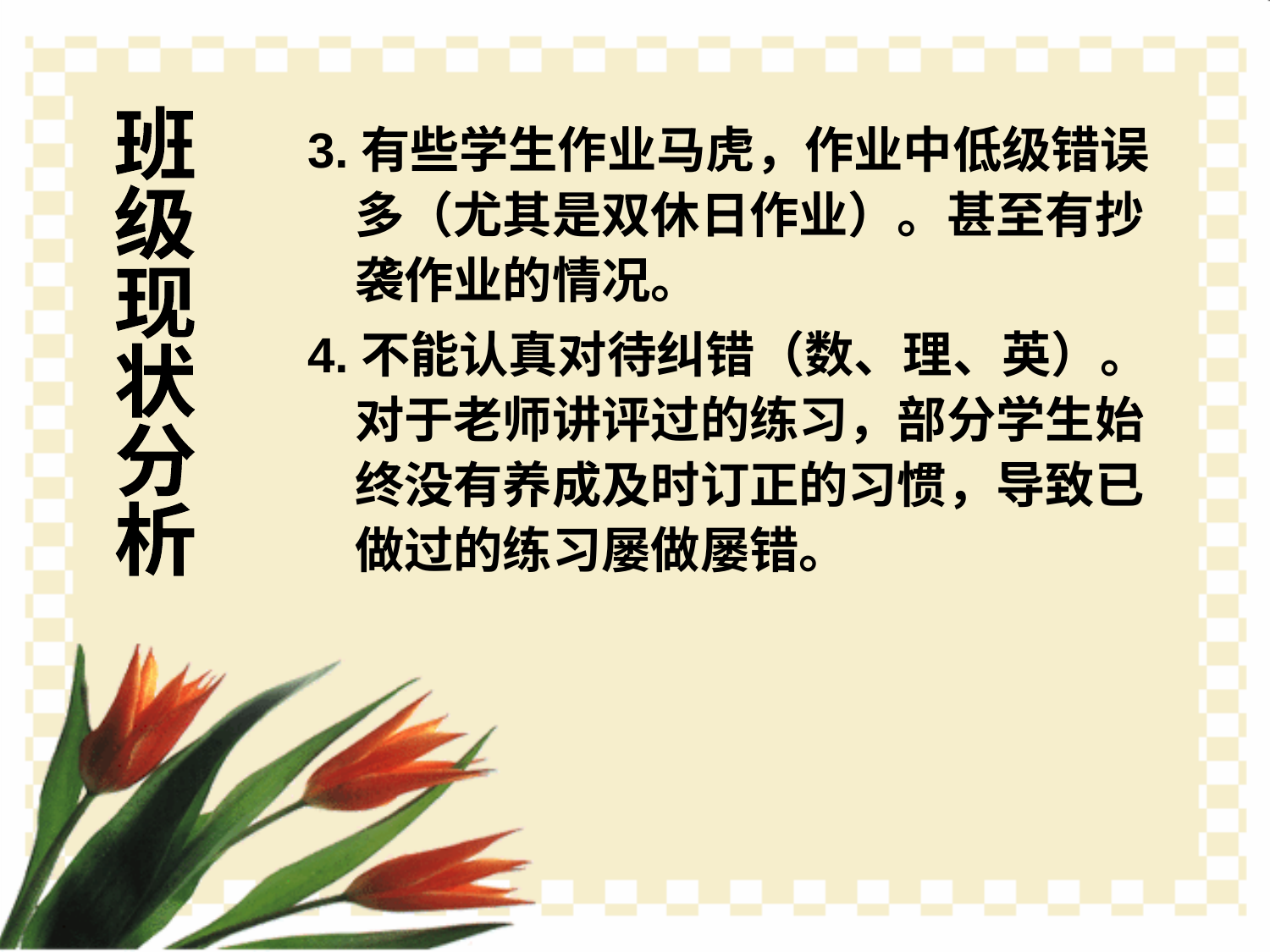

班
级
现
状
分
析
3.有些学生作业马虎，作业中低级错误多（尤其是双休日作业）。甚至有抄袭作业的情况。
4.不能认真对待纠错（数、理、英）。对于老师讲评过的练习，部分学生始终没有养成及时订正的习惯，导致已做过的练习屡做屡错。